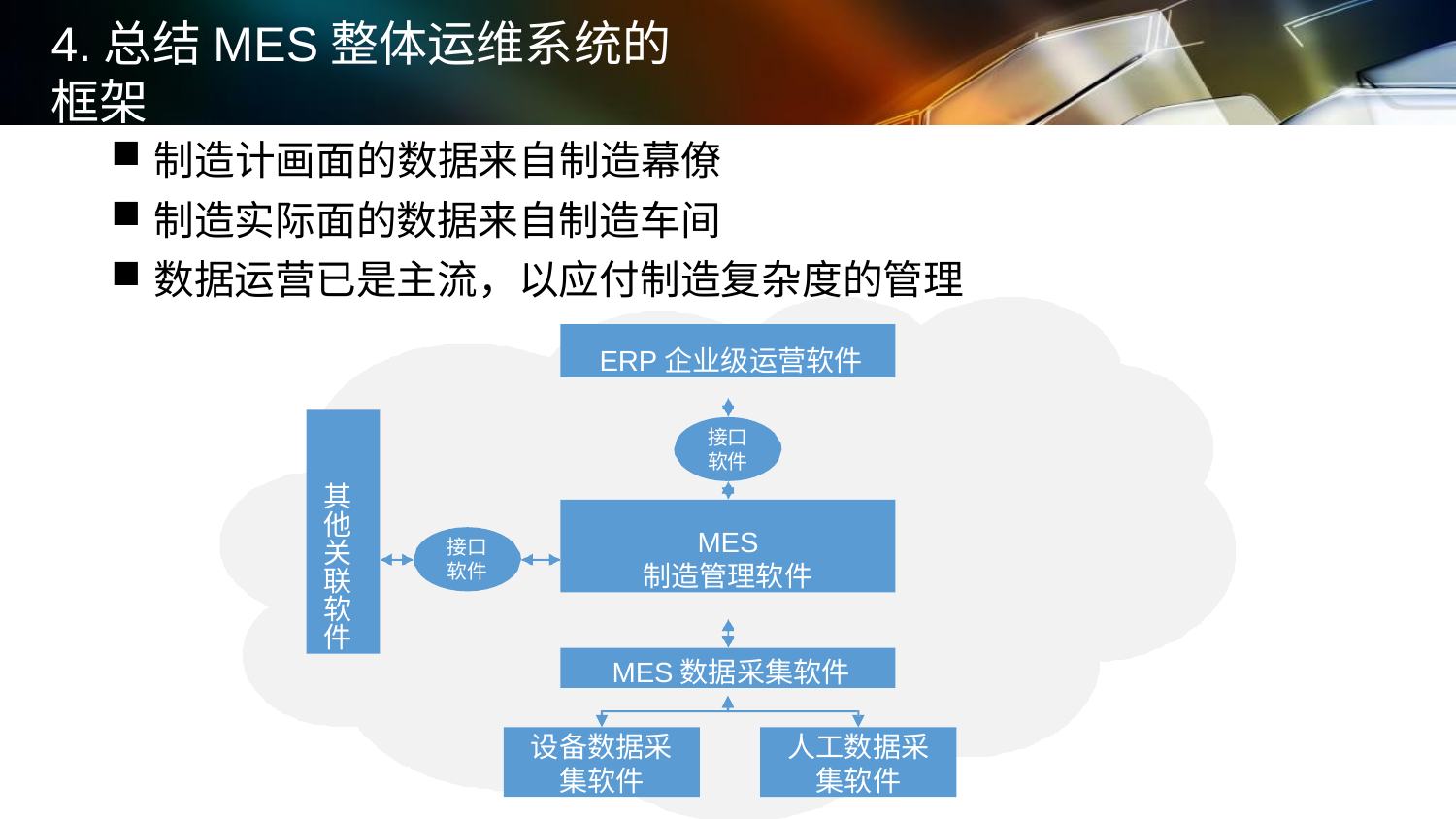

# 4.总结MES整体运维系统的框架
制造计画面的数据来自制造幕僚
制造实际面的数据来自制造车间
数据运营已是主流，以应付制造复杂度的管理

ERP企业级运营软件

其 他 关 联 软 件

接口
软件

MES
制造管理软件

接口 软件

MES数据采集软件

设备数据采 集软件
人工数据采 集软件